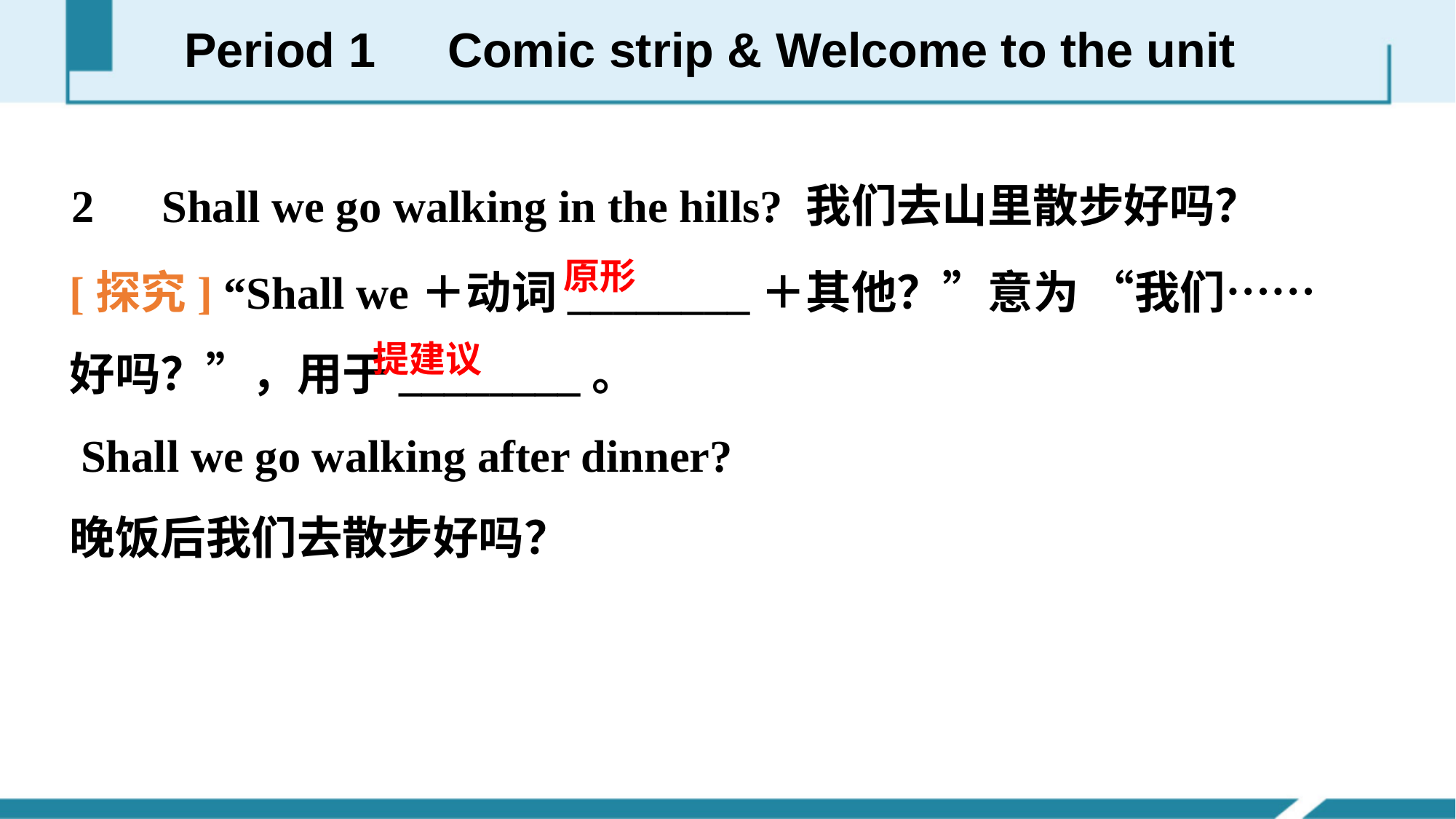

Period 1　Comic strip & Welcome to the unit
  2　Shall we go walking in the hills? 我们去山里散步好吗？
[探究] “Shall we＋动词________＋其他？”意为 “我们……好吗？”，用于________。
 Shall we go walking after dinner?
晚饭后我们去散步好吗？
原形
提建议